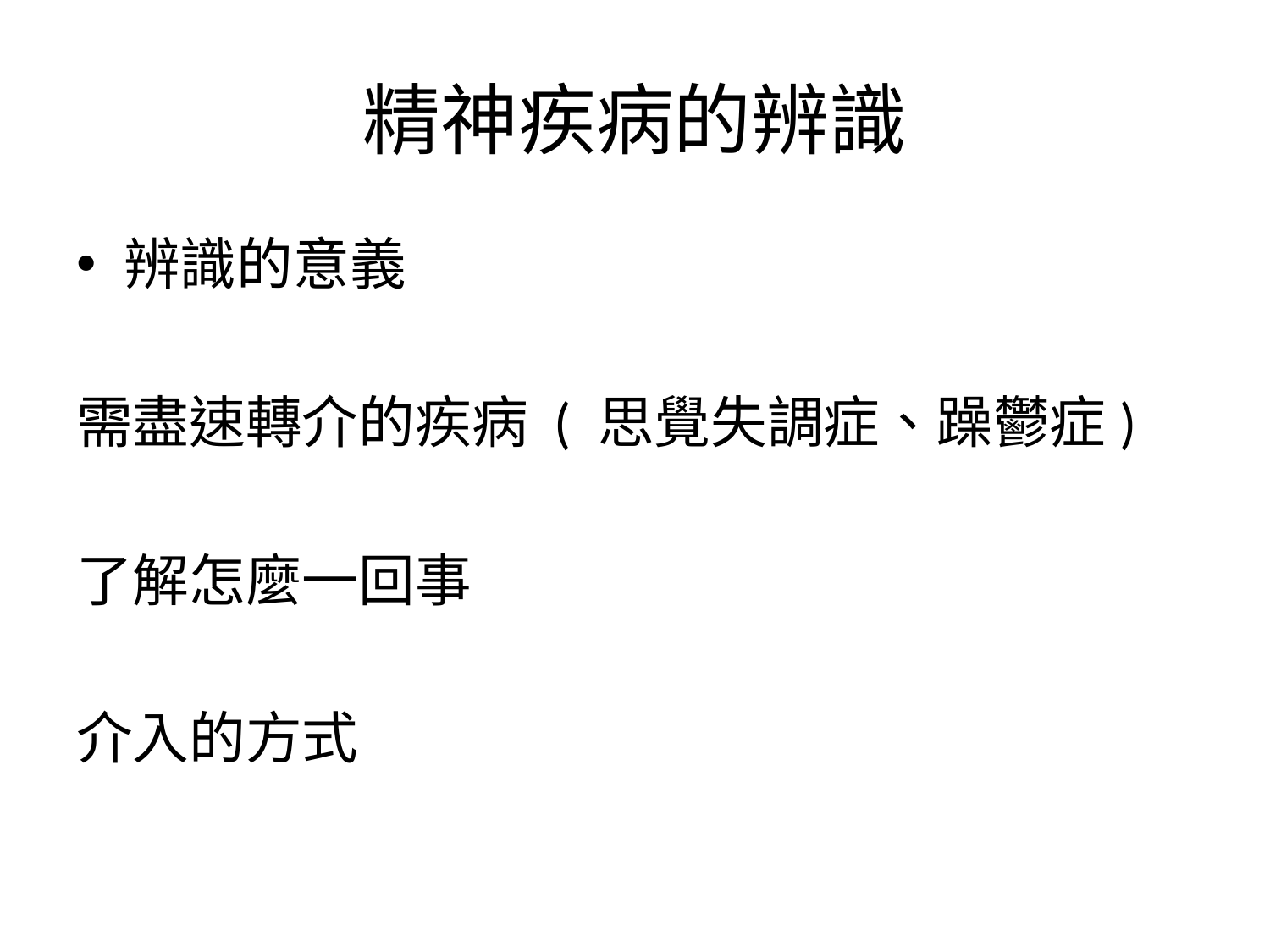

# 精神疾病的辨識
辨識的意義

需盡速轉介的疾病 ( 思覺失調症、躁鬱症)

了解怎麼一回事

介入的方式